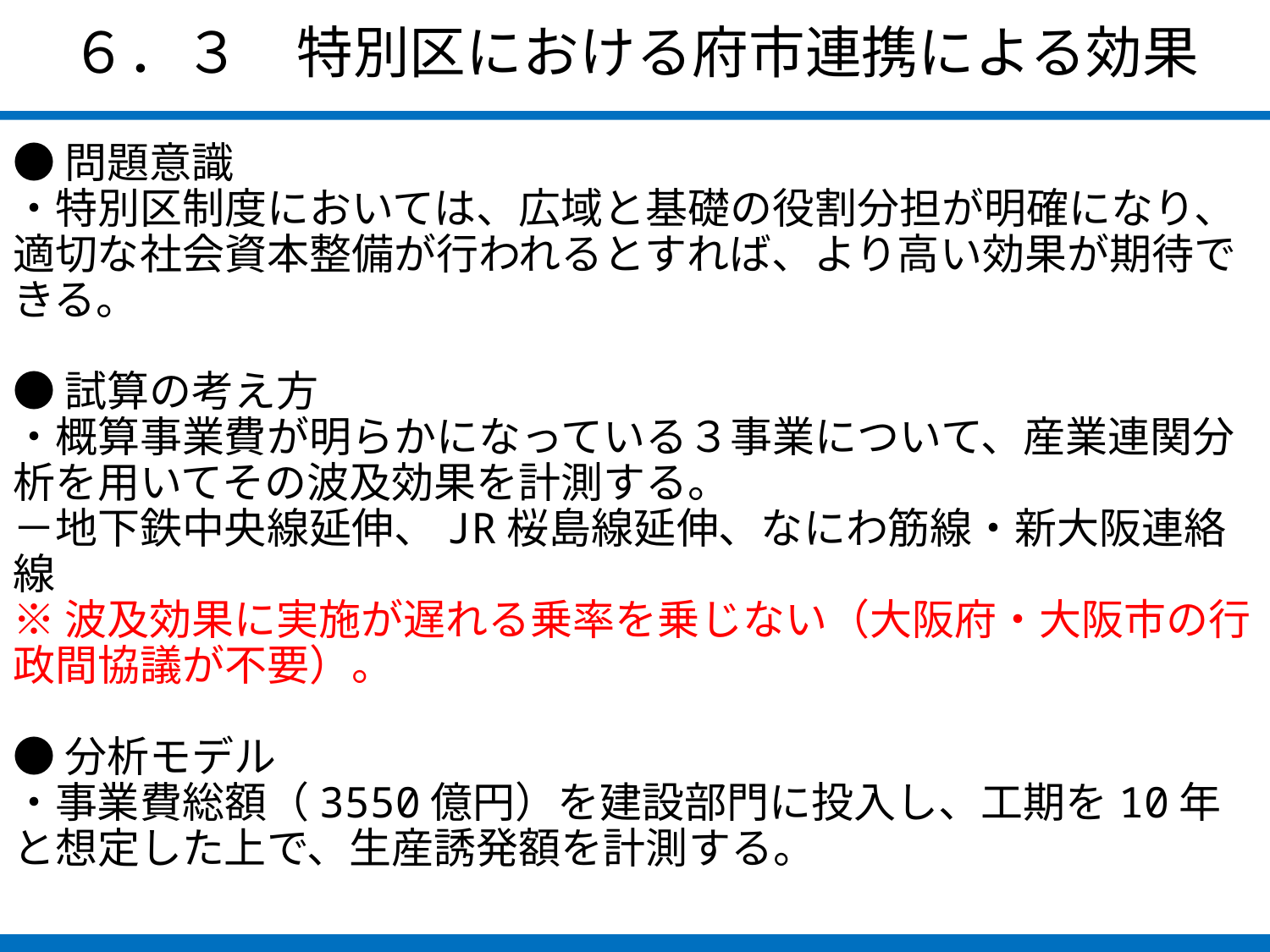

６．３　特別区における府市連携による効果

●問題意識
・特別区制度においては、広域と基礎の役割分担が明確になり、適切な社会資本整備が行われるとすれば、より高い効果が期待できる。

●試算の考え方
・概算事業費が明らかになっている３事業について、産業連関分析を用いてその波及効果を計測する。
－地下鉄中央線延伸、JR桜島線延伸、なにわ筋線・新大阪連絡線
※波及効果に実施が遅れる乗率を乗じない（大阪府・大阪市の行政間協議が不要）。

●分析モデル
・事業費総額（3550億円）を建設部門に投入し、工期を10年と想定した上で、生産誘発額を計測する。